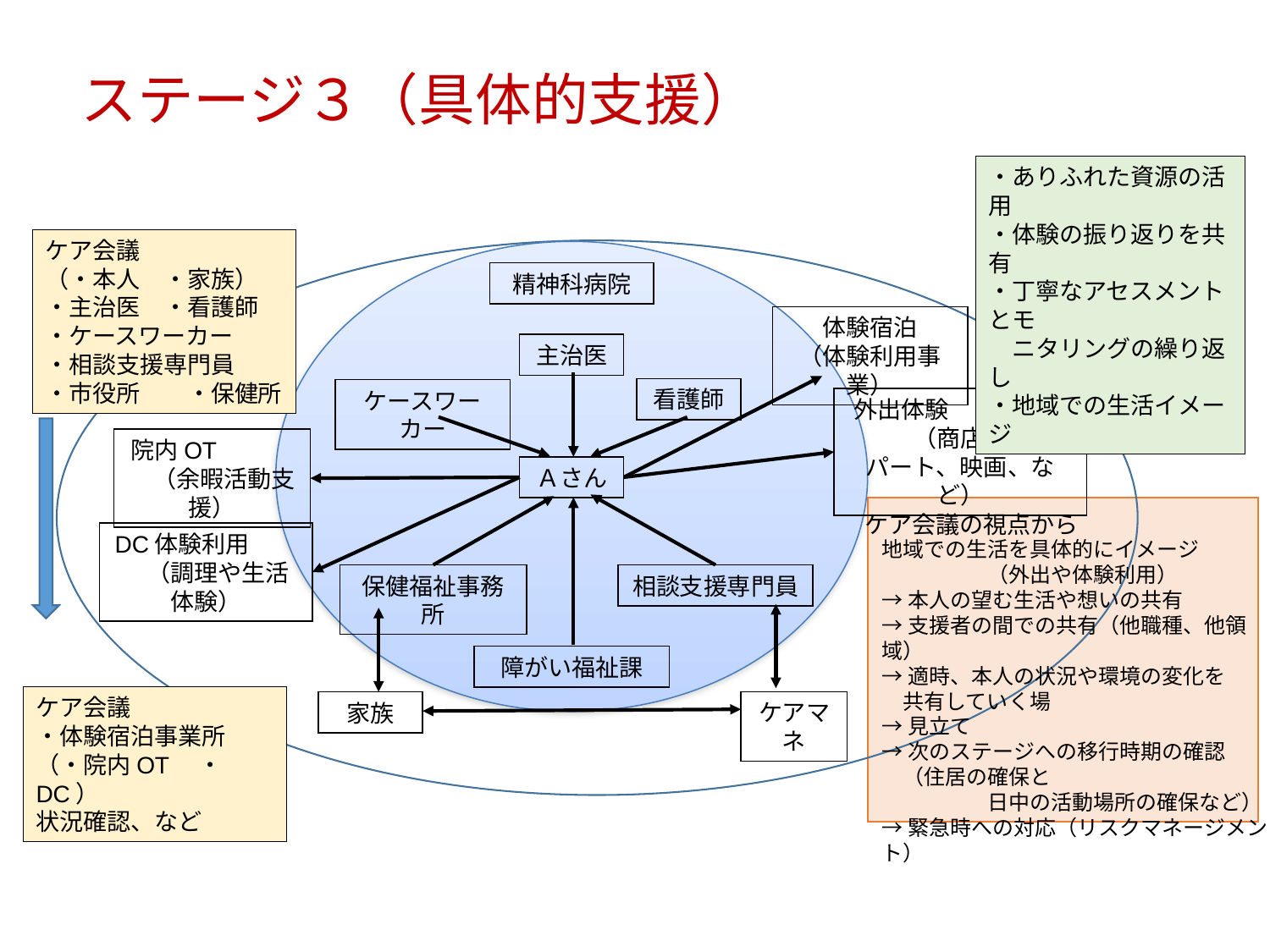

ステージ３（具体的支援）
・ありふれた資源の活用
・体験の振り返りを共有
・丁寧なアセスメントとモ
　ニタリングの繰り返し
・地域での生活イメージ
ケア会議
（・本人　・家族）
・主治医　・看護師
・ケースワーカー
・相談支援専門員
・市役所　　・保健所

精神科病院
体験宿泊
（体験利用事業）
主治医
看護師
ケースワーカー
外出体験　　　　　　　（商店街、デパート、映画、など）

院内OT　　　　（余暇活動支援）
Ａさん

ケア会議の視点から
DC体験利用　　　（調理や生活体験）
地域での生活を具体的にイメージ
　　　　　（外出や体験利用）
→本人の望む生活や想いの共有
→支援者の間での共有（他職種、他領域）
→適時、本人の状況や環境の変化を
　共有していく場
→見立て
→次のステージへの移行時期の確認
　（住居の確保と
　　　　　日中の活動場所の確保など）
→緊急時への対応（リスクマネージメント）
保健福祉事務所
相談支援専門員
障がい福祉課
ケア会議
・体験宿泊事業所
（・院内OT　・DC）
状況確認、など
家族
ケアマネ